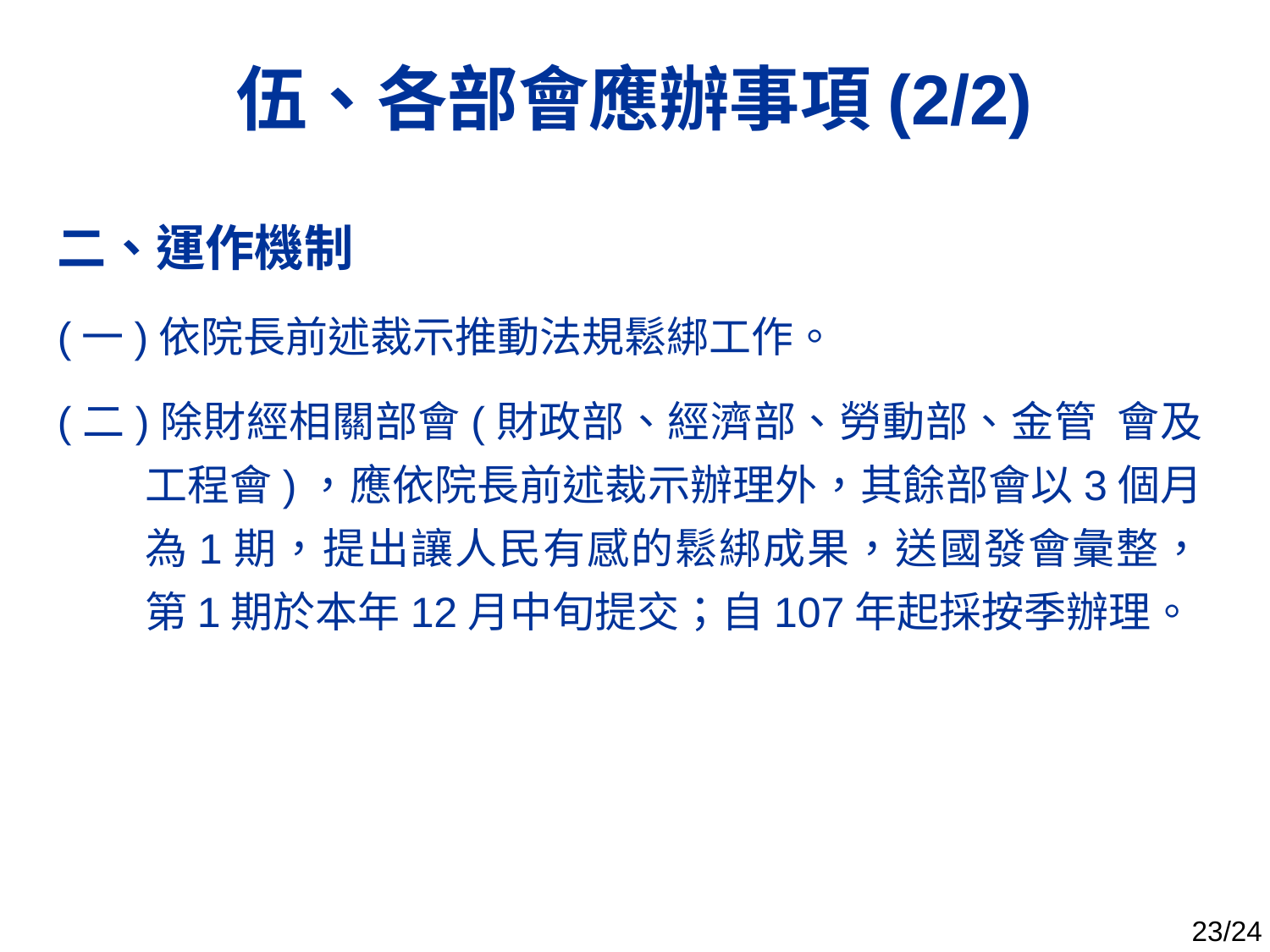

伍、各部會應辦事項(2/2)
二、運作機制
(一)依院長前述裁示推動法規鬆綁工作。
(二)除財經相關部會(財政部、經濟部、勞動部、金管  會及工程會)，應依院長前述裁示辦理外，其餘部會以3個月為1期，提出讓人民有感的鬆綁成果，送國發會彙整，第1期於本年12月中旬提交；自107年起採按季辦理。